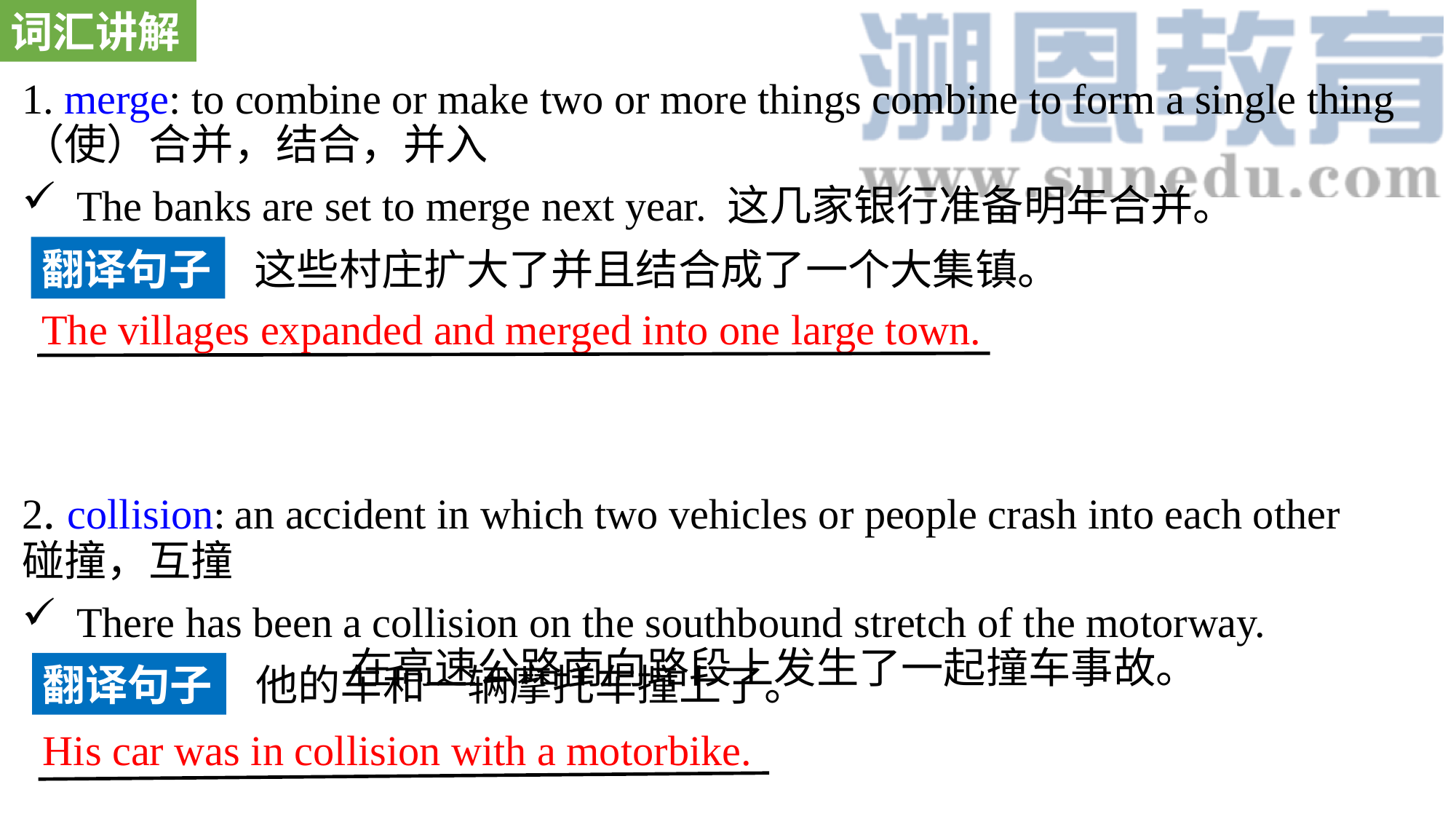

词汇讲解
1. merge: to combine or make two or more things combine to form a single thing （使）合并，结合，并入
The banks are set to merge next year. 这几家银行准备明年合并。

2. collision: an accident in which two vehicles or people crash into each other 碰撞，互撞
There has been a collision on the southbound stretch of the motorway.                                      在高速公路南向路段上发生了一起撞车事故。
翻译句子
这些村庄扩大了并且结合成了一个大集镇。
The villages expanded and merged into one large town.
翻译句子
他的车和一辆摩托车撞上了。
His car was in collision with a motorbike.